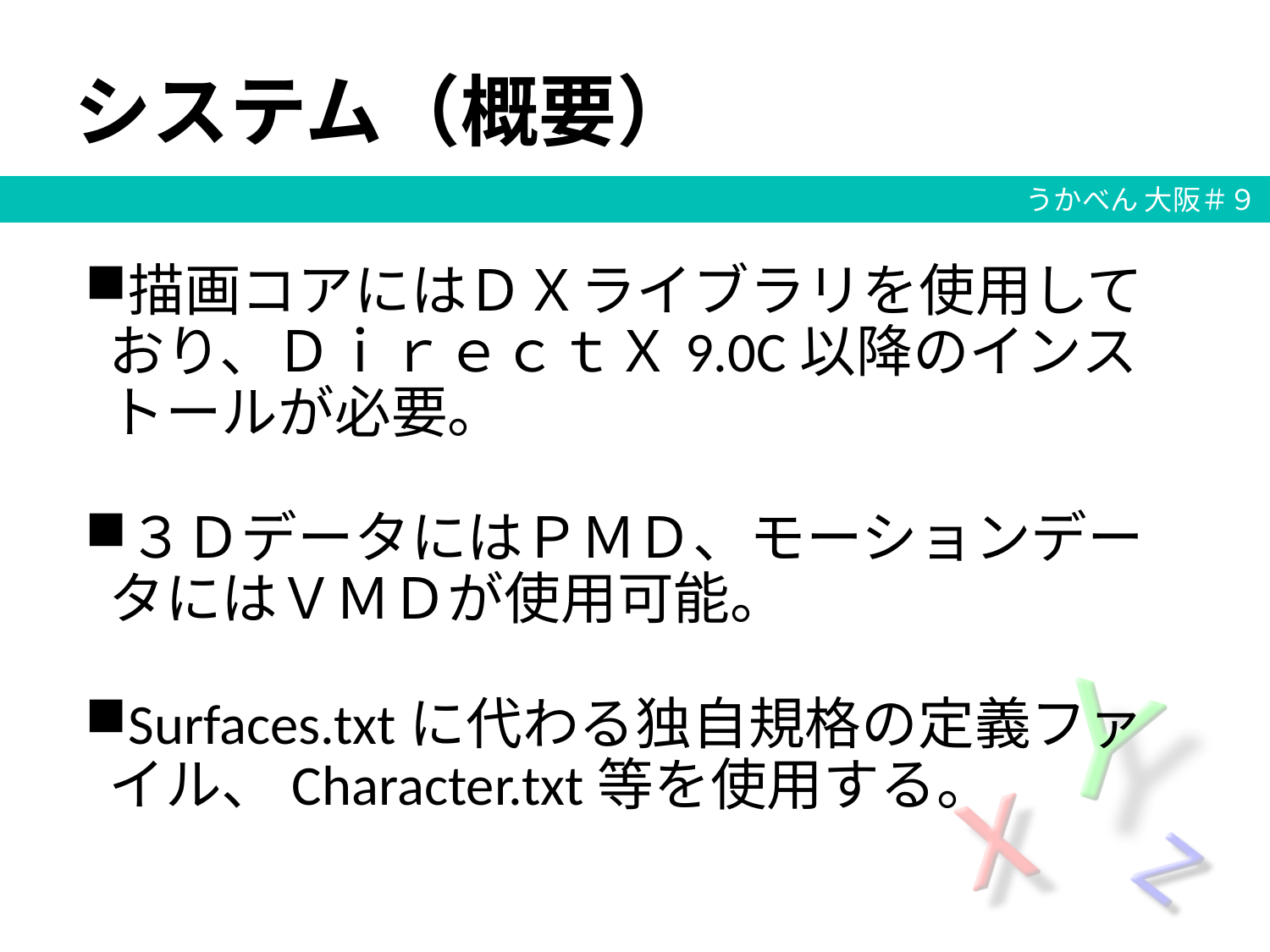

# システム（概要）
描画コアにはＤＸライブラリを使用しており、ＤｉｒｅｃｔＸ9.0C以降のインストールが必要。

３ＤデータにはＰＭＤ、モーションデータにはＶＭＤが使用可能。

Surfaces.txtに代わる独自規格の定義ファイル、Character.txt等を使用する。